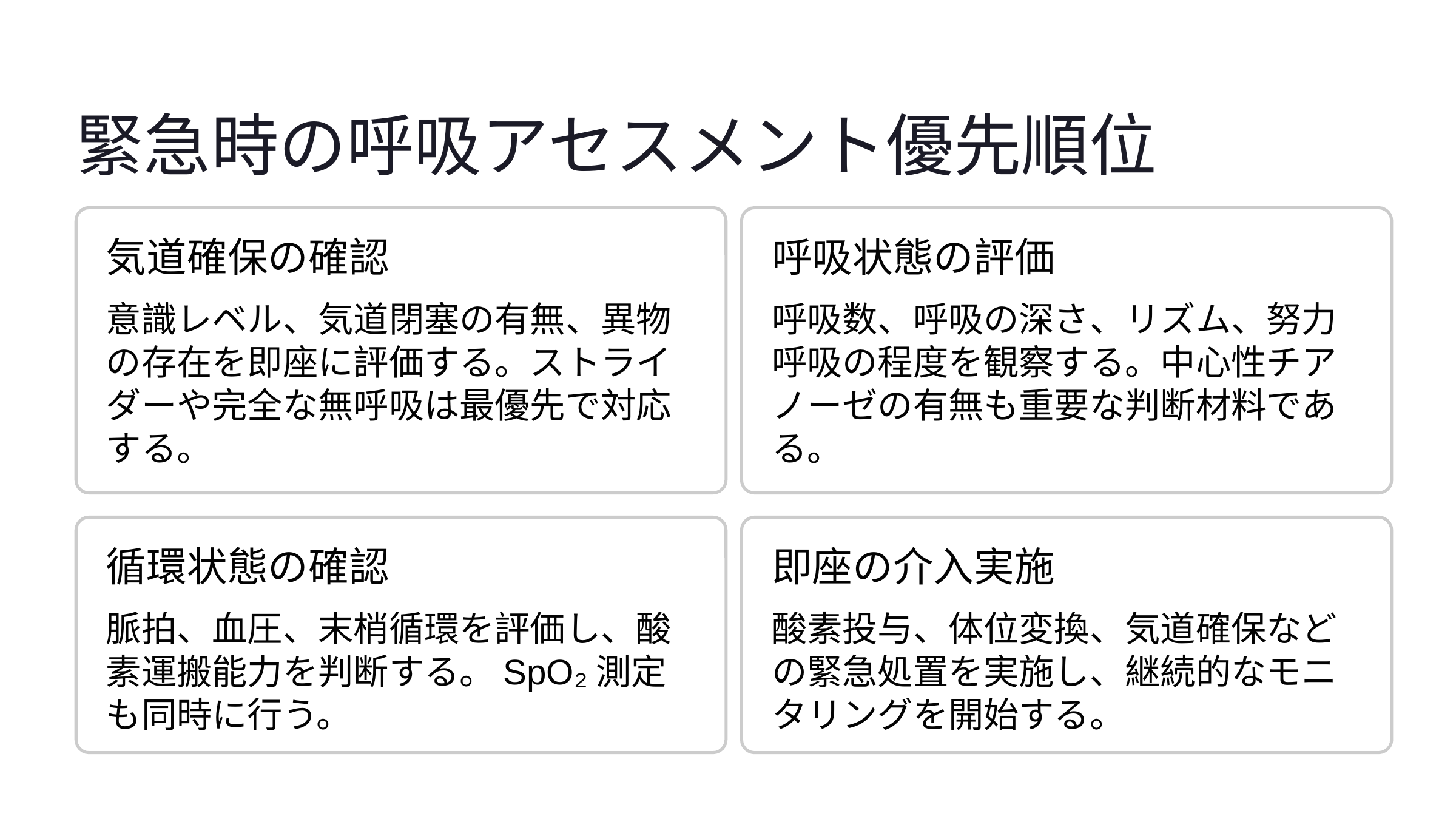

緊急時の呼吸アセスメント優先順位

気道確保の確認
呼吸状態の評価
意識レベル、気道閉塞の有無、異物の存在を即座に評価する。ストライダーや完全な無呼吸は最優先で対応する。
呼吸数、呼吸の深さ、リズム、努力呼吸の程度を観察する。中心性チアノーゼの有無も重要な判断材料である。

循環状態の確認
即座の介入実施
脈拍、血圧、末梢循環を評価し、酸素運搬能力を判断する。SpO₂測定も同時に行う。
酸素投与、体位変換、気道確保などの緊急処置を実施し、継続的なモニタリングを開始する。